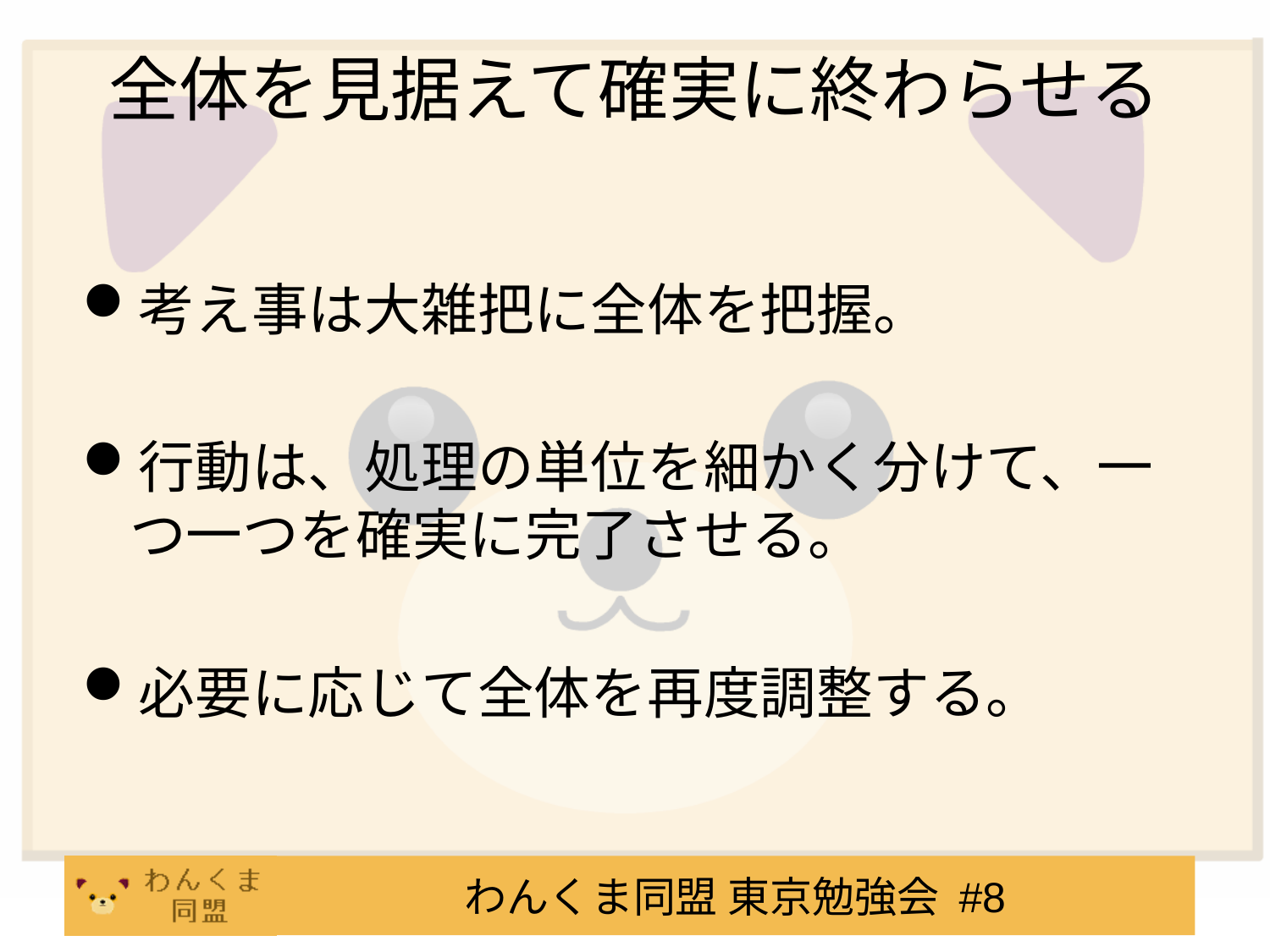

# 全体を見据えて確実に終わらせる

考え事は大雑把に全体を把握。

行動は、処理の単位を細かく分けて、一つ一つを確実に完了させる。

必要に応じて全体を再度調整する。